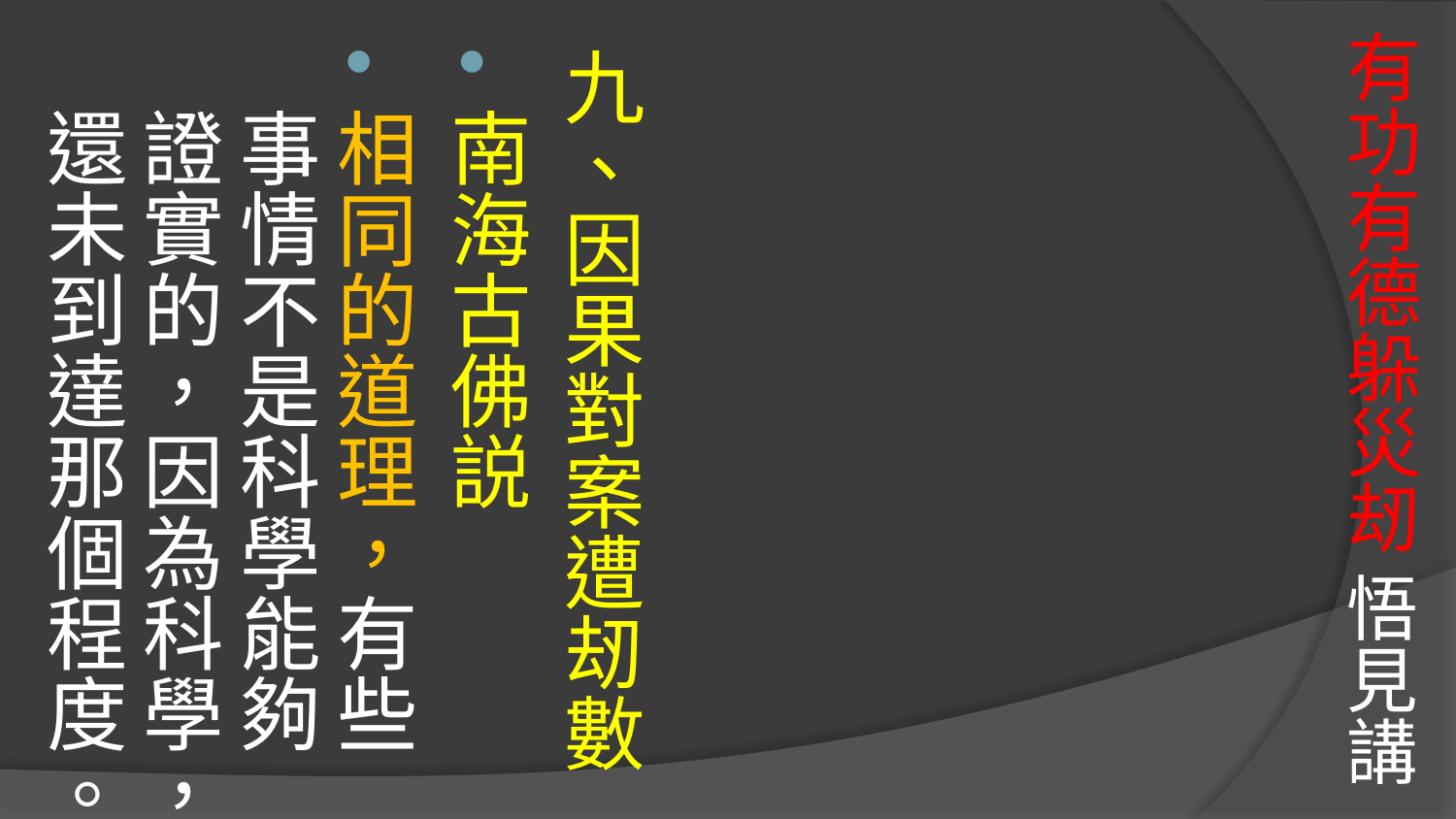

# 有功有德躲災刼 悟見講
九、因果對案遭刼數
南海古佛説
相同的道理，有些事情不是科學能夠證實的，因為科學，還未到達那個程度。